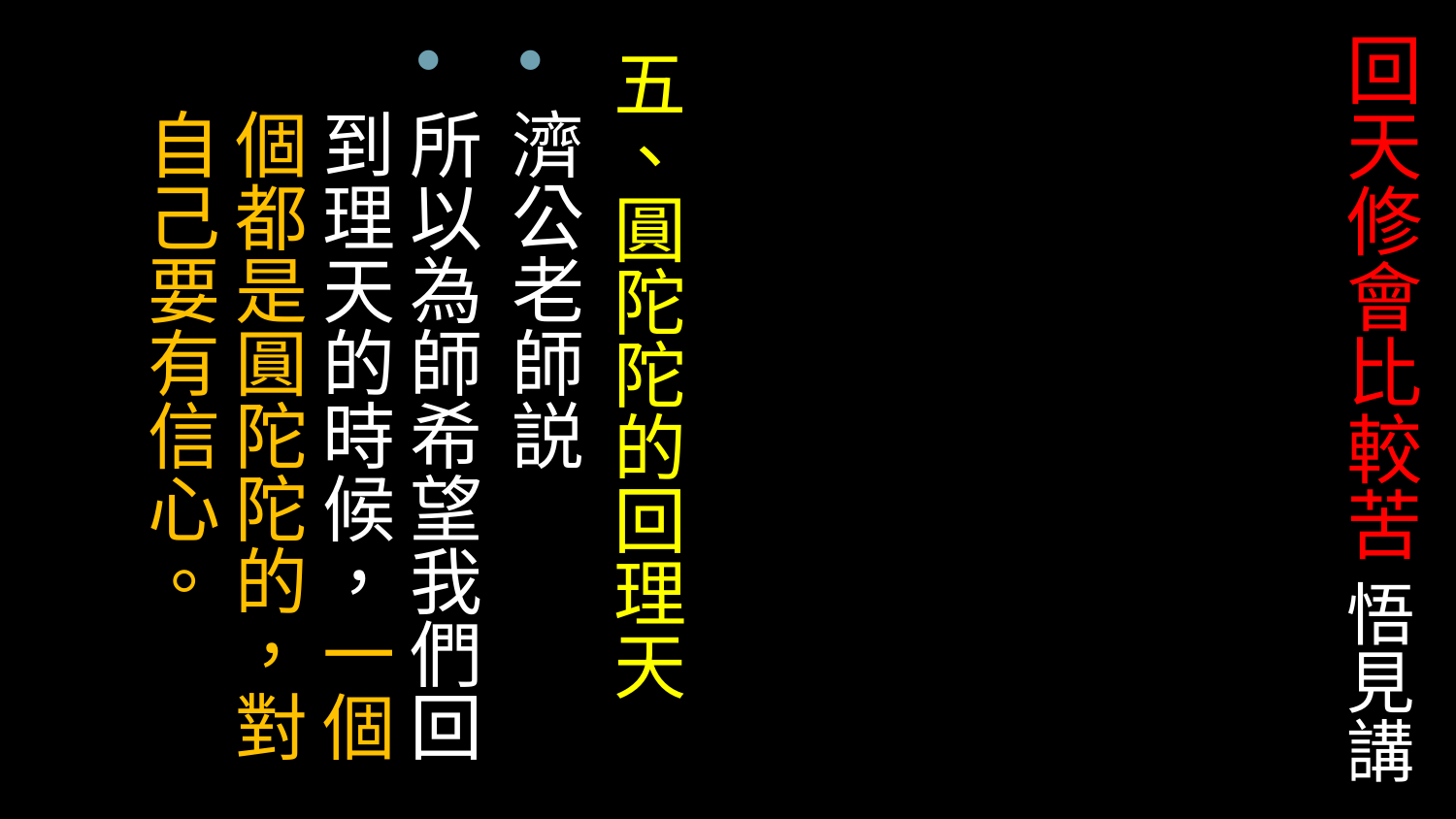

# 回天修會比較苦 悟見講
五、圓陀陀的回理天
濟公老師説
所以為師希望我們回到理天的時候，一個個都是圓陀陀的，對自己要有信心。